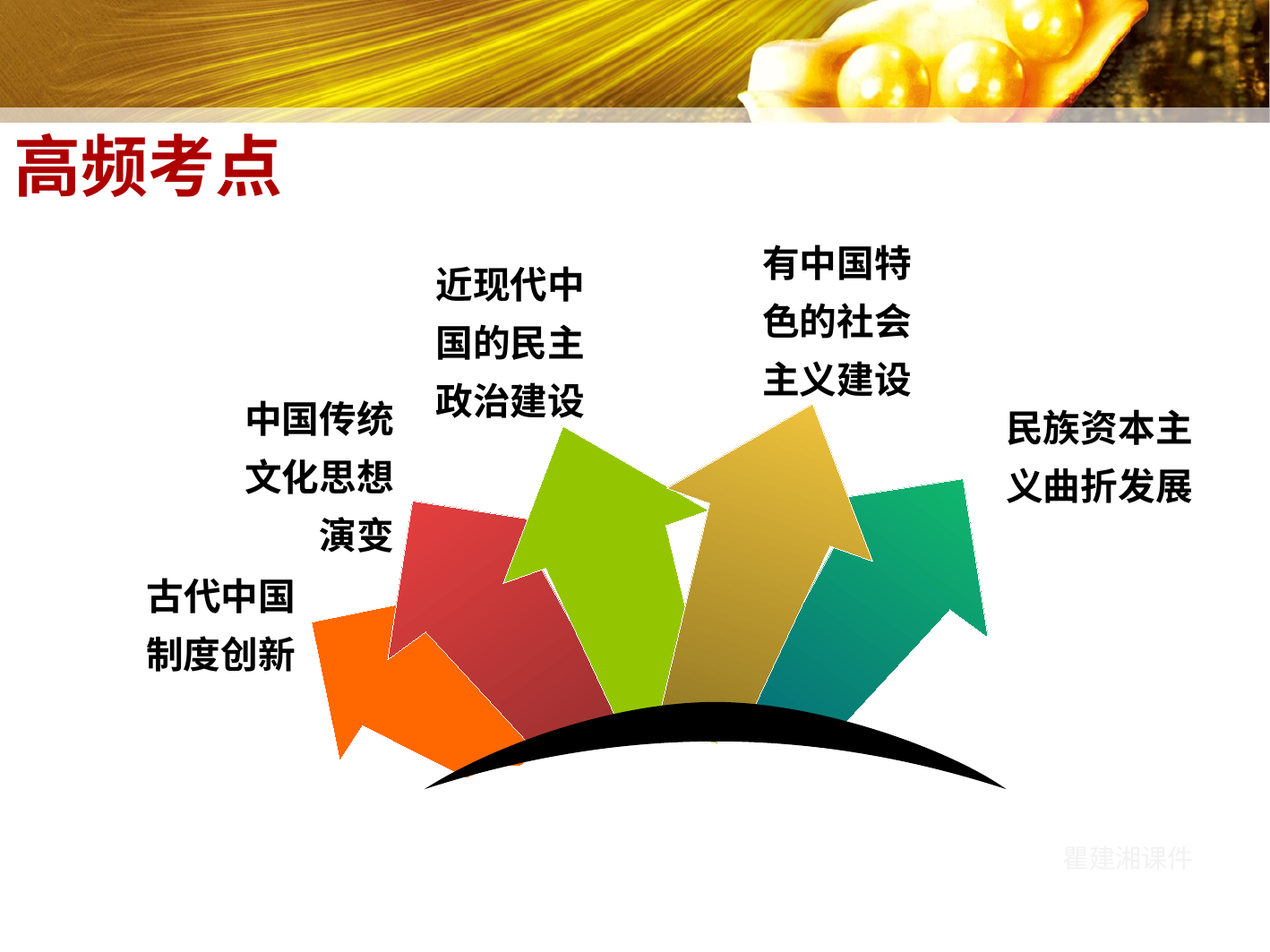

高频考点
有中国特色的社会主义建设
近现代中国的民主政治建设
民族资本主义曲折发展

中国传统文化思想演变

古代中国制度创新